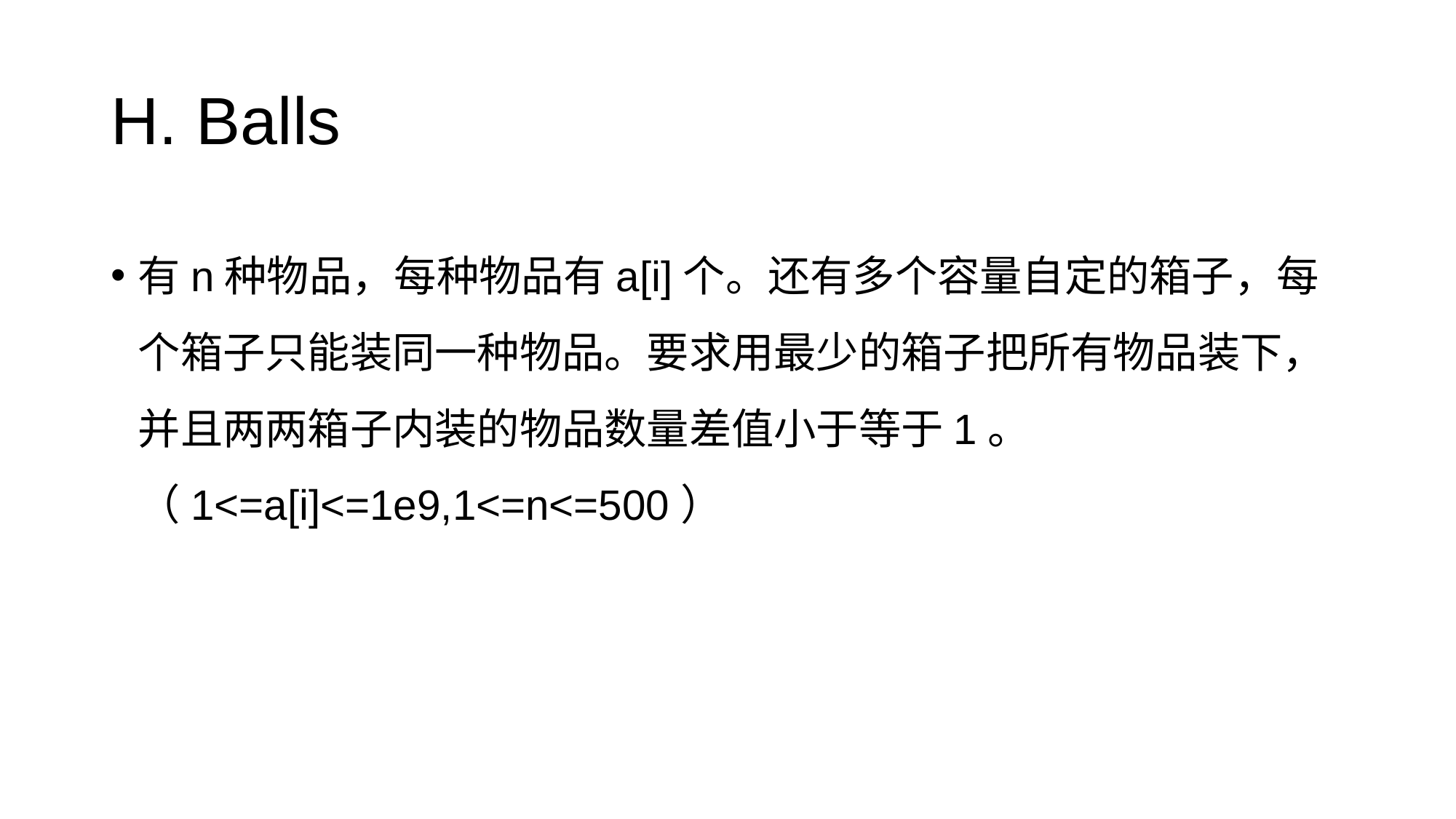

# H. Balls
有n种物品，每种物品有a[i]个。还有多个容量自定的箱子，每个箱子只能装同一种物品。要求用最少的箱子把所有物品装下，并且两两箱子内装的物品数量差值小于等于1。（1<=a[i]<=1e9,1<=n<=500）